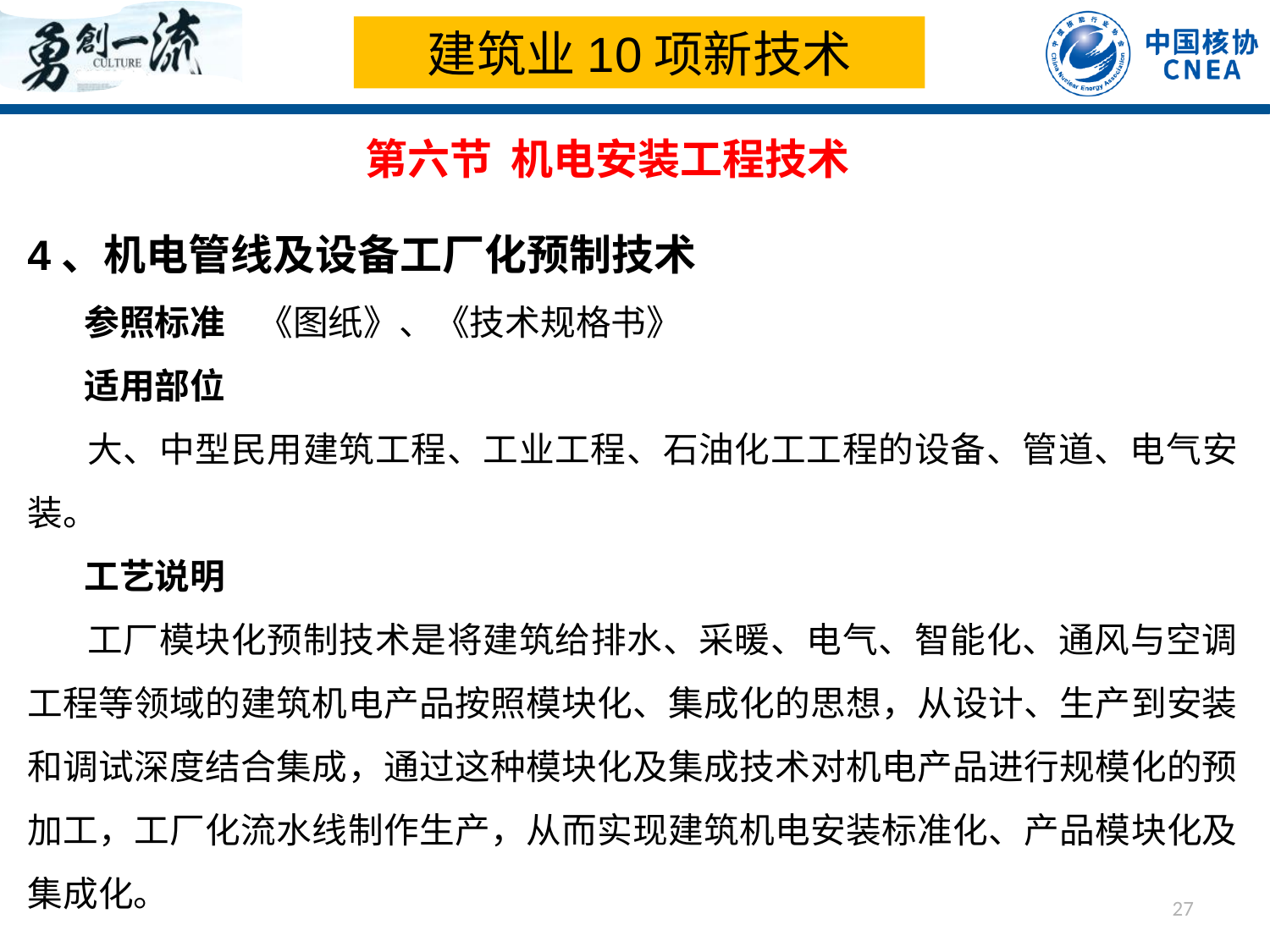

建筑业10项新技术
第六节  机电安装工程技术
4、机电管线及设备工厂化预制技术
      参照标准    《图纸》、《技术规格书》
      适用部位
      大、中型民用建筑工程、工业工程、石油化工工程的设备、管道、电气安装。
      工艺说明
      工厂模块化预制技术是将建筑给排水、采暖、电气、智能化、通风与空调工程等领域的建筑机电产品按照模块化、集成化的思想，从设计、生产到安装和调试深度结合集成，通过这种模块化及集成技术对机电产品进行规模化的预加工，工厂化流水线制作生产，从而实现建筑机电安装标准化、产品模块化及集成化。
27